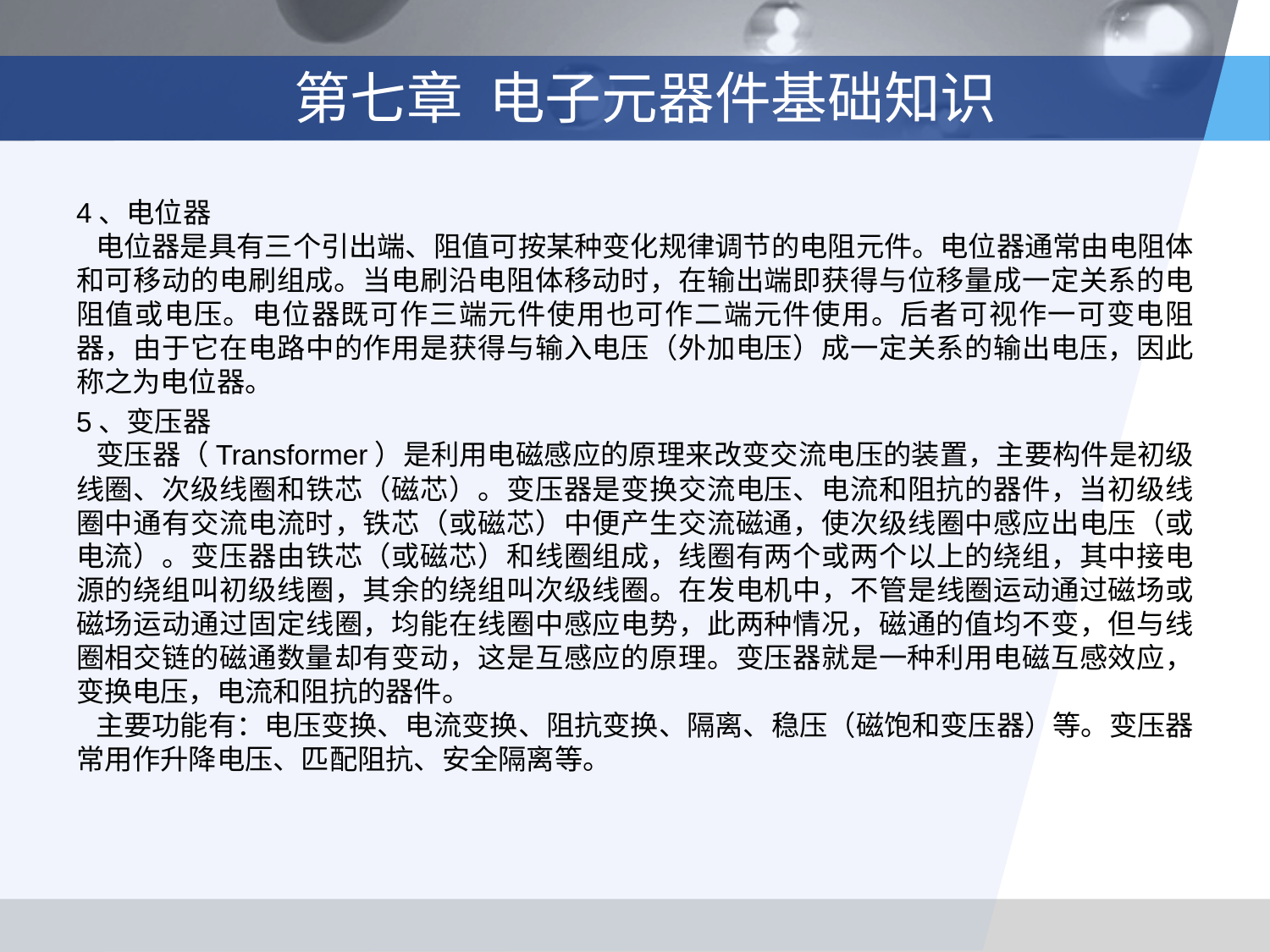

# 第七章  电子元器件基础知识

4、电位器
  电位器是具有三个引出端、阻值可按某种变化规律调节的电阻元件。电位器通常由电阻体和可移动的电刷组成。当电刷沿电阻体移动时，在输出端即获得与位移量成一定关系的电阻值或电压。电位器既可作三端元件使用也可作二端元件使用。后者可视作一可变电阻器，由于它在电路中的作用是获得与输入电压（外加电压）成一定关系的输出电压，因此称之为电位器。
5、变压器
  变压器（Transformer）是利用电磁感应的原理来改变交流电压的装置，主要构件是初级线圈、次级线圈和铁芯（磁芯）。变压器是变换交流电压、电流和阻抗的器件，当初级线圈中通有交流电流时，铁芯（或磁芯）中便产生交流磁通，使次级线圈中感应出电压（或电流）。变压器由铁芯（或磁芯）和线圈组成，线圈有两个或两个以上的绕组，其中接电源的绕组叫初级线圈，其余的绕组叫次级线圈。在发电机中，不管是线圈运动通过磁场或磁场运动通过固定线圈，均能在线圈中感应电势，此两种情况，磁通的值均不变，但与线圈相交链的磁通数量却有变动，这是互感应的原理。变压器就是一种利用电磁互感效应，变换电压，电流和阻抗的器件。
  主要功能有：电压变换、电流变换、阻抗变换、隔离、稳压（磁饱和变压器）等。变压器常用作升降电压、匹配阻抗、安全隔离等。